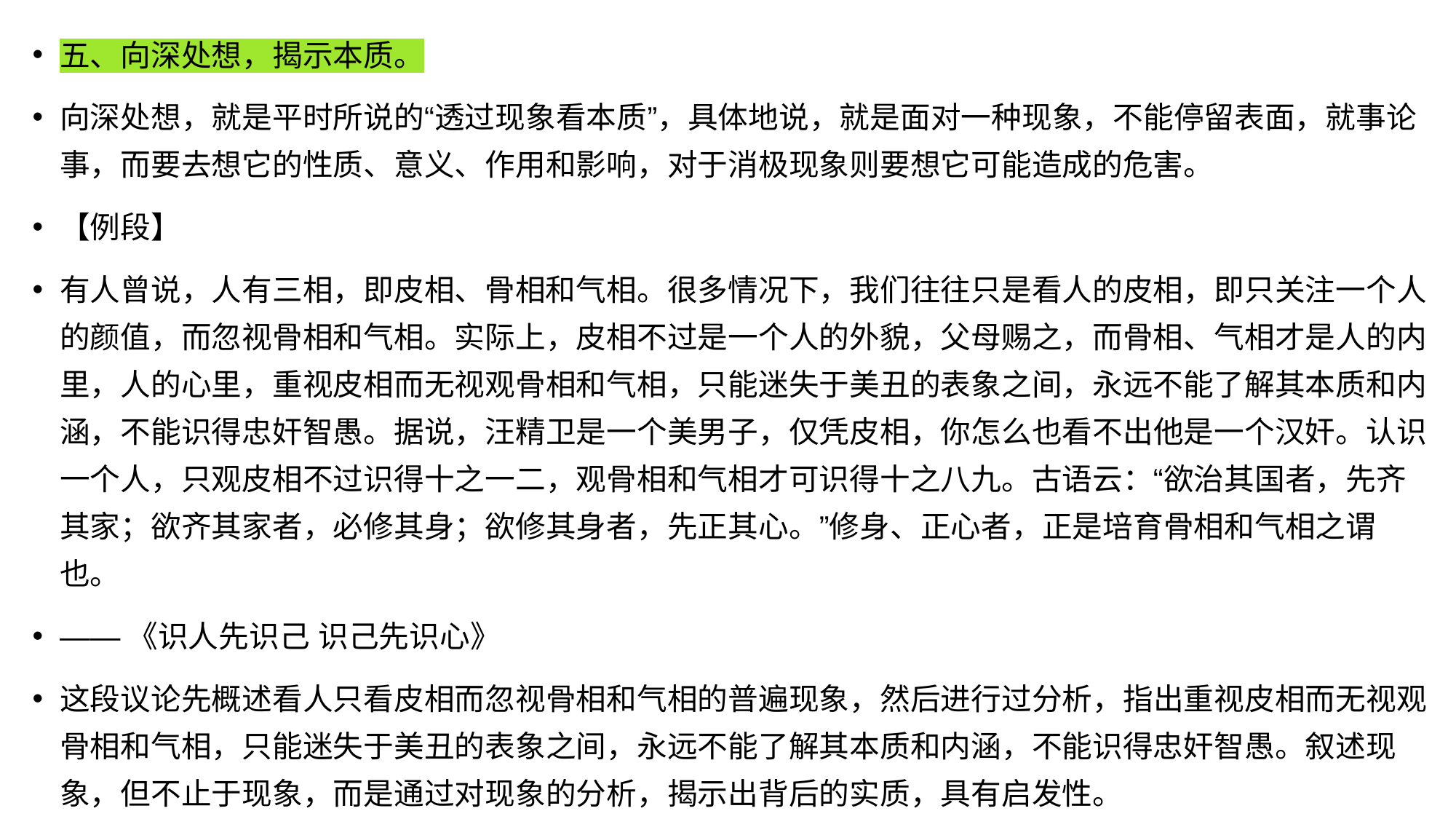

五、向深处想，揭示本质。
向深处想，就是平时所说的“透过现象看本质”，具体地说，就是面对一种现象，不能停留表面，就事论事，而要去想它的性质、意义、作用和影响，对于消极现象则要想它可能造成的危害。
【例段】
有人曾说，人有三相，即皮相、骨相和气相。很多情况下，我们往往只是看人的皮相，即只关注一个人的颜值，而忽视骨相和气相。实际上，皮相不过是一个人的外貌，父母赐之，而骨相、气相才是人的内里，人的心里，重视皮相而无视观骨相和气相，只能迷失于美丑的表象之间，永远不能了解其本质和内涵，不能识得忠奸智愚。据说，汪精卫是一个美男子，仅凭皮相，你怎么也看不出他是一个汉奸。认识一个人，只观皮相不过识得十之一二，观骨相和气相才可识得十之八九。古语云：“欲治其国者，先齐其家；欲齐其家者，必修其身；欲修其身者，先正其心。”修身、正心者，正是培育骨相和气相之谓也。
——《识人先识己 识己先识心》
这段议论先概述看人只看皮相而忽视骨相和气相的普遍现象，然后进行过分析，指出重视皮相而无视观骨相和气相，只能迷失于美丑的表象之间，永远不能了解其本质和内涵，不能识得忠奸智愚。叙述现象，但不止于现象，而是通过对现象的分析，揭示出背后的实质，具有启发性。